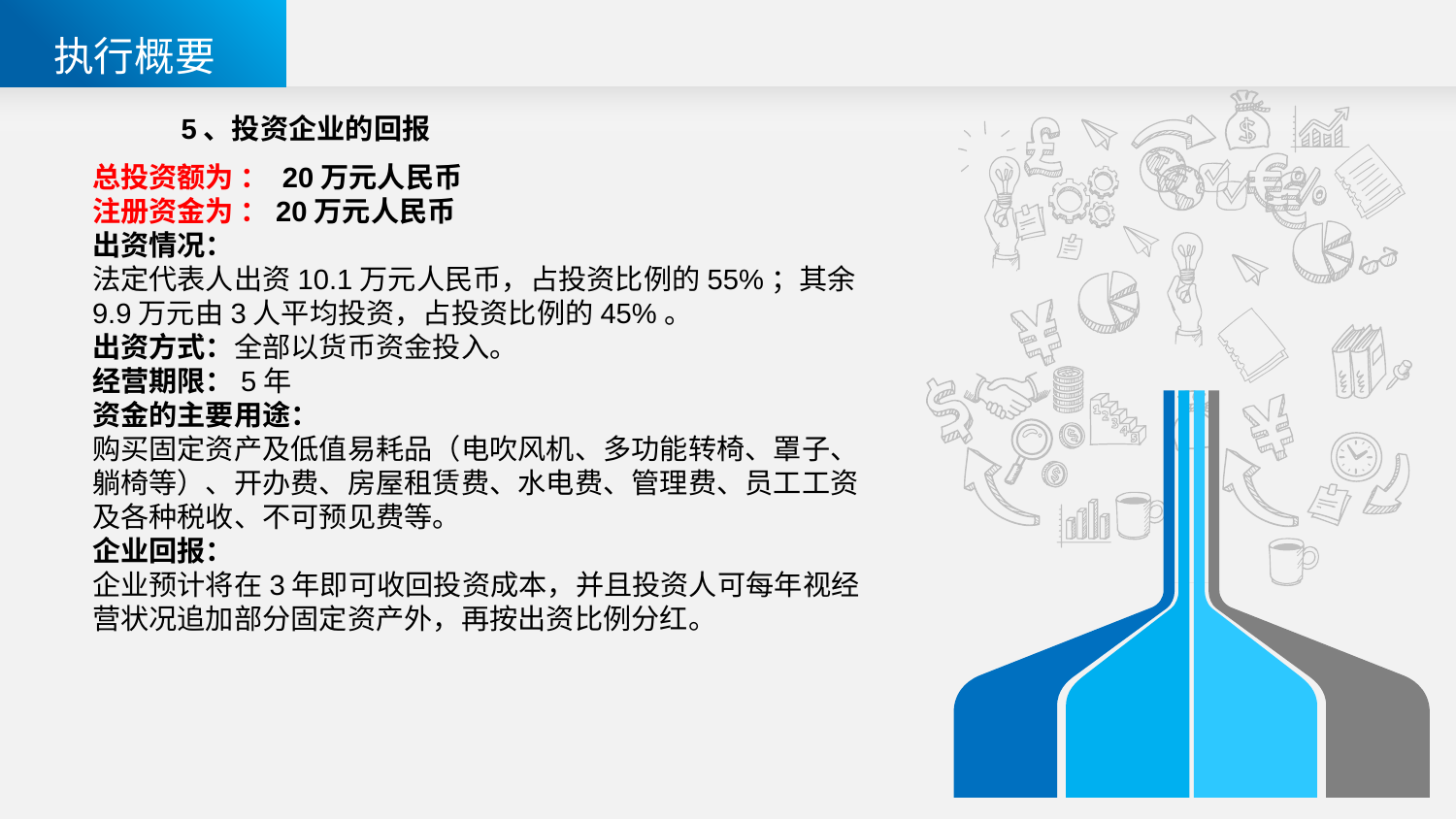

执行概要

5、投资企业的回报
总投资额为 ： 20万元人民币
注册资金为 ：20万元人民币
出资情况：
法定代表人出资10.1万元人民币，占投资比例的55%；其余9.9万元由3人平均投资，占投资比例的45%。
出资方式：全部以货币资金投入。
经营期限：5年
资金的主要用途：
购买固定资产及低值易耗品（电吹风机、多功能转椅、罩子、躺椅等）、开办费、房屋租赁费、水电费、管理费、员工工资及各种税收、不可预见费等。
企业回报：
企业预计将在3年即可收回投资成本，并且投资人可每年视经营状况追加部分固定资产外，再按出资比例分红。